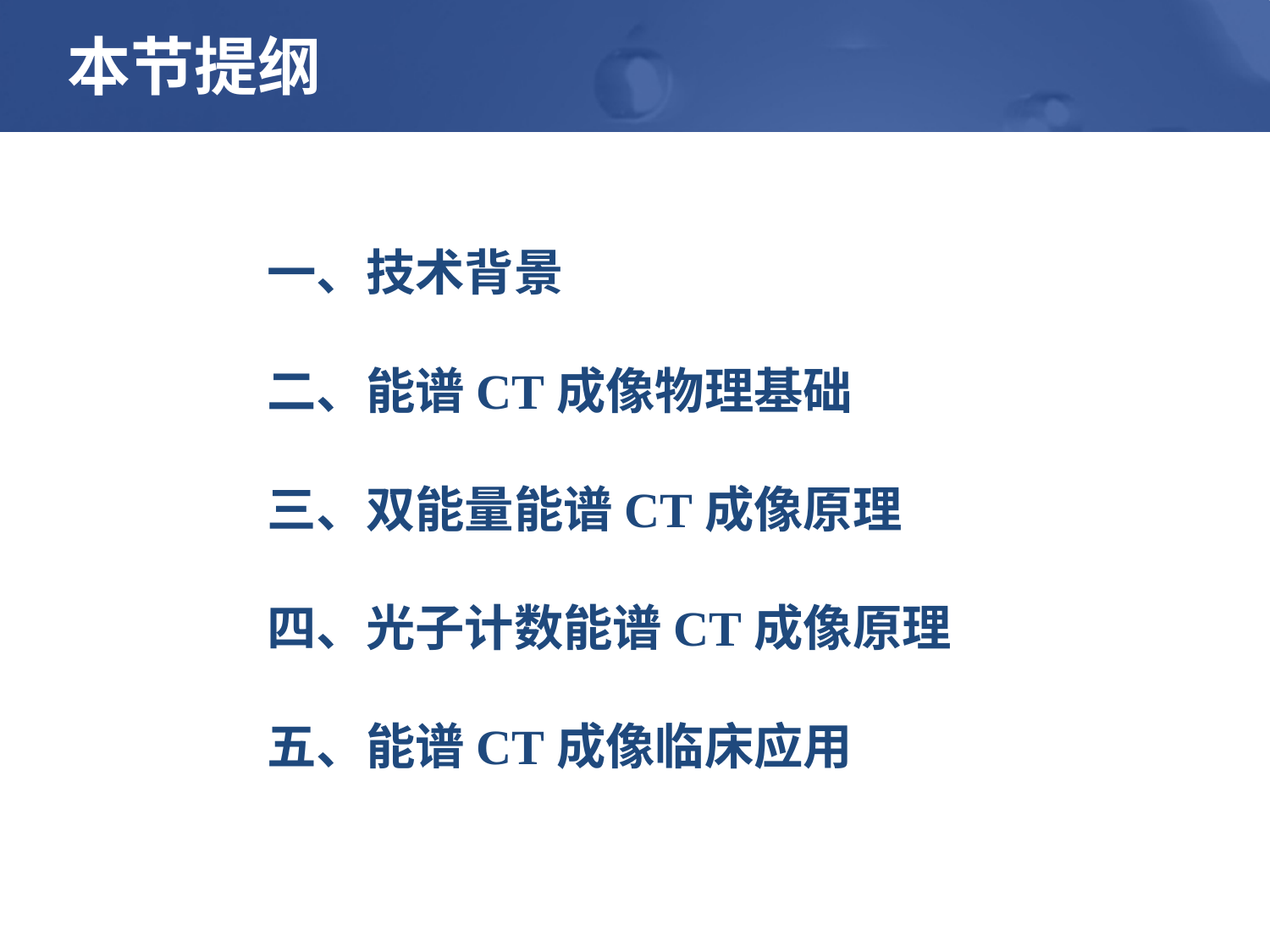

本节提纲
一、技术背景
二、能谱CT成像物理基础
三、双能量能谱CT成像原理
四、光子计数能谱CT成像原理
五、能谱CT成像临床应用